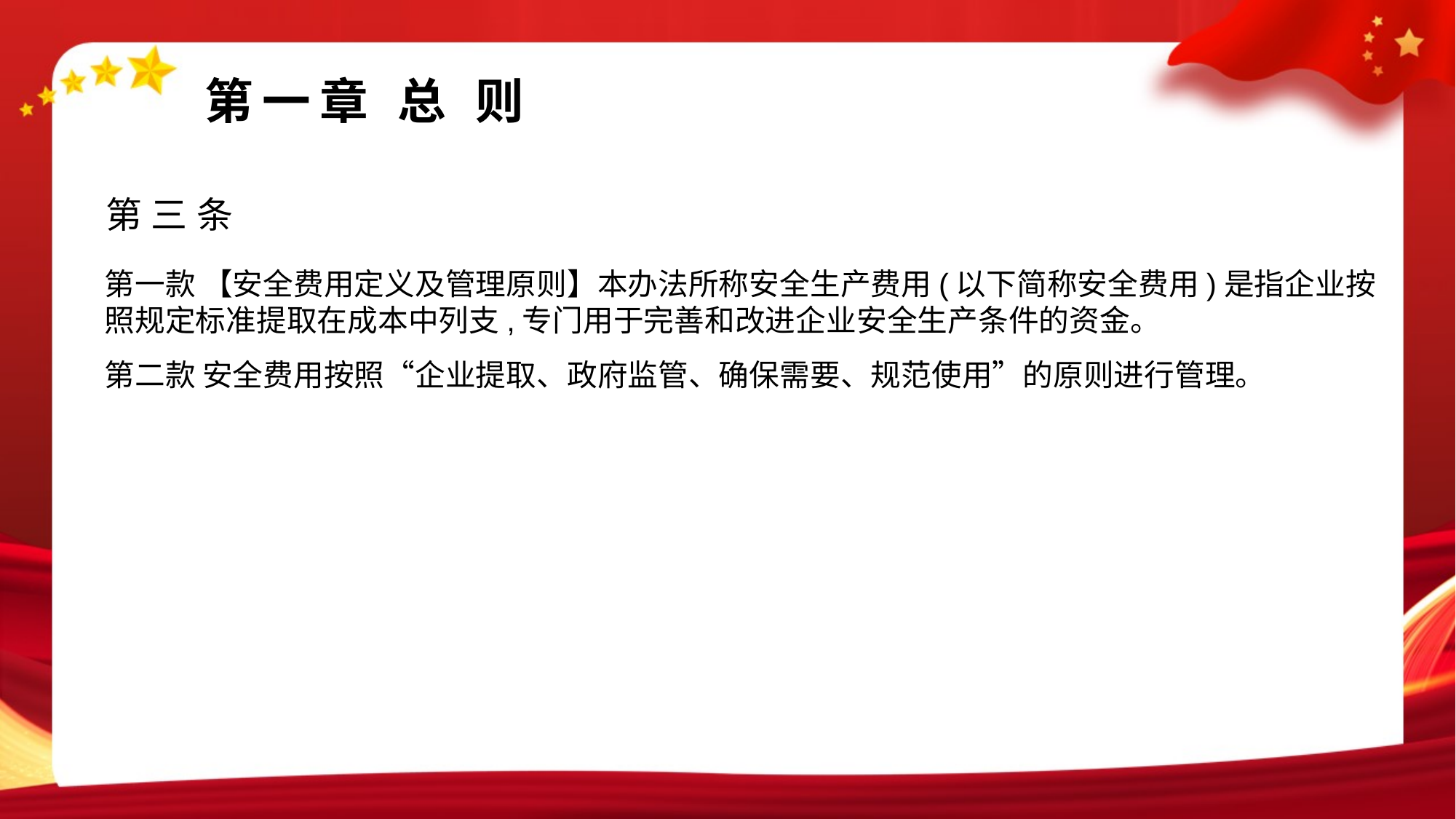

#
第一章 总 则
第三条
第一款 【安全费用定义及管理原则】本办法所称安全生产费用(以下简称安全费用)是指企业按照规定标准提取在成本中列支,专门用于完善和改进企业安全生产条件的资金。
第二款 安全费用按照“企业提取、政府监管、确保需要、规范使用”的原则进行管理。